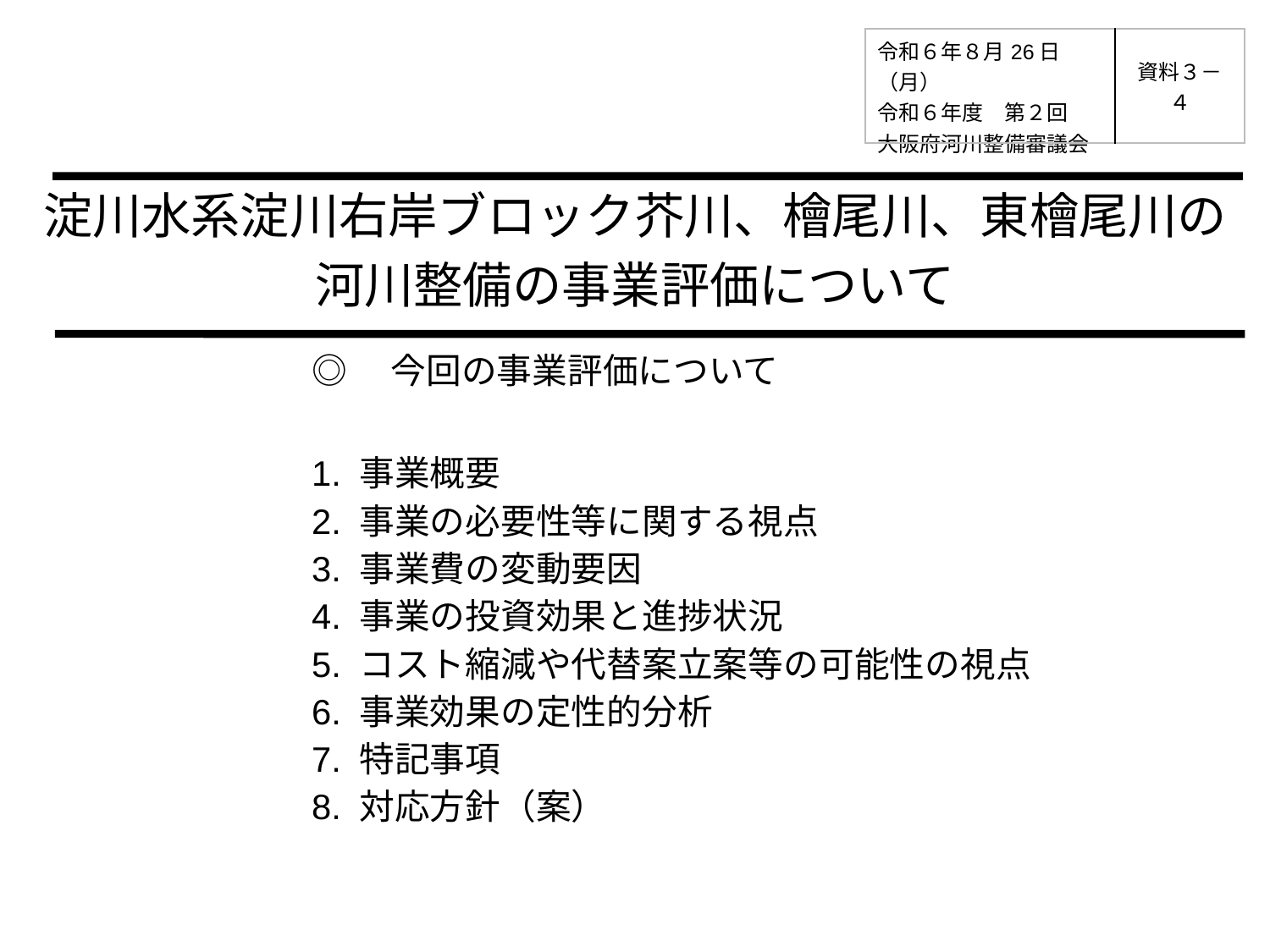

| 令和６年８月26日（月） 令和６年度　第２回 大阪府河川整備審議会 | 資料３－４ |
| --- | --- |

淀川水系淀川右岸ブロック芥川、檜尾川、東檜尾川の
河川整備の事業評価について

◎　今回の事業評価について

1. 事業概要
2. 事業の必要性等に関する視点
3. 事業費の変動要因
4. 事業の投資効果と進捗状況
5. コスト縮減や代替案立案等の可能性の視点
6. 事業効果の定性的分析
7. 特記事項
8. 対応方針（案）